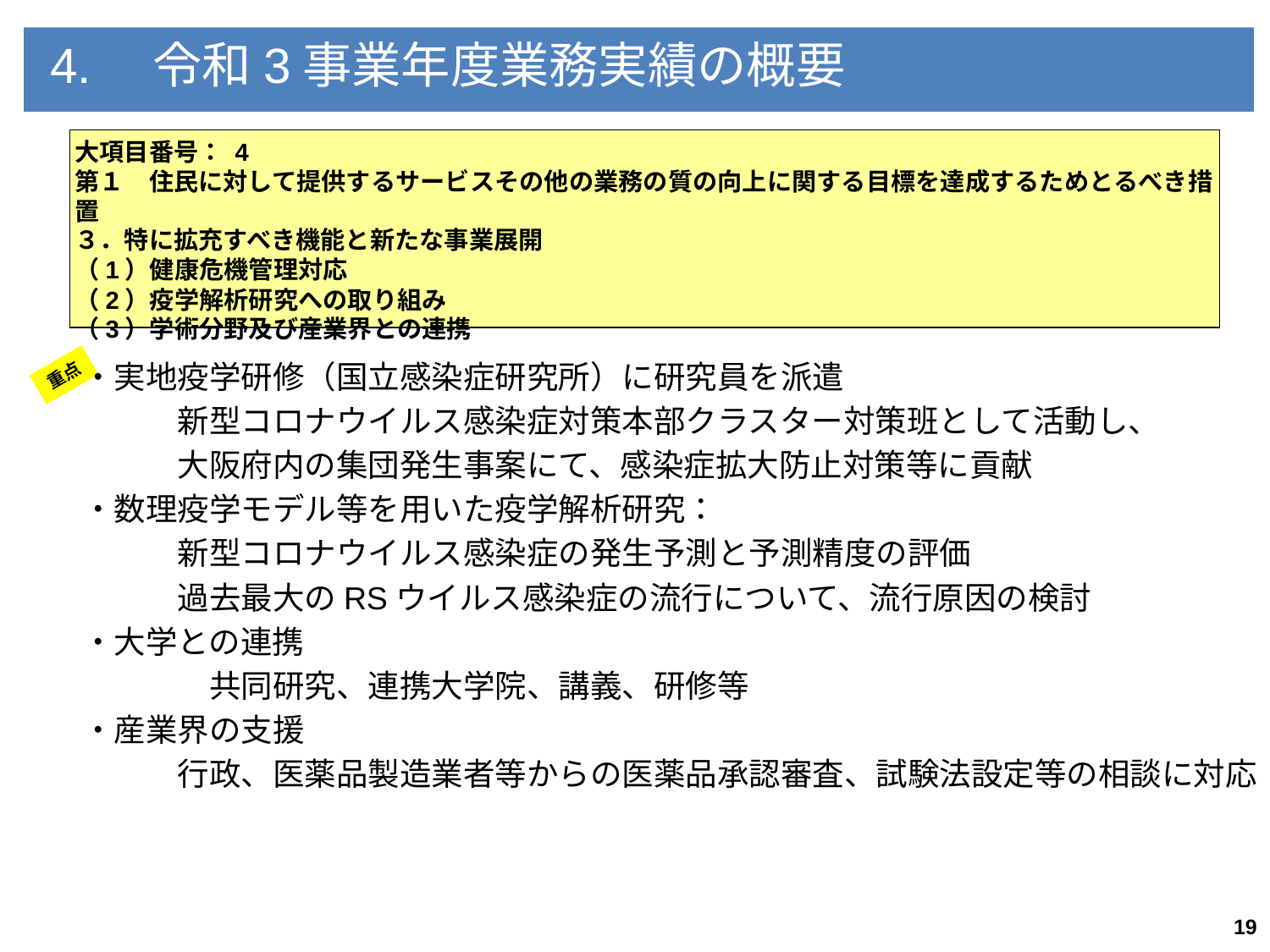

4.　令和3事業年度業務実績の概要
大項目番号： 4
第１　住民に対して提供するサービスその他の業務の質の向上に関する目標を達成するためとるべき措置
３．特に拡充すべき機能と新たな事業展開
（1）健康危機管理対応
（2）疫学解析研究への取り組み
（3）学術分野及び産業界との連携

・実地疫学研修（国立感染症研究所）に研究員を派遣
　　　新型コロナウイルス感染症対策本部クラスター対策班として活動し、
　　　大阪府内の集団発生事案にて、感染症拡大防止対策等に貢献
・数理疫学モデル等を用いた疫学解析研究：
　　　新型コロナウイルス感染症の発生予測と予測精度の評価
　　　過去最大のRSウイルス感染症の流行について、流行原因の検討
・大学との連携
	共同研究、連携大学院、講義、研修等
・産業界の支援
　　　行政、医薬品製造業者等からの医薬品承認審査、試験法設定等の相談に対応
重点
19